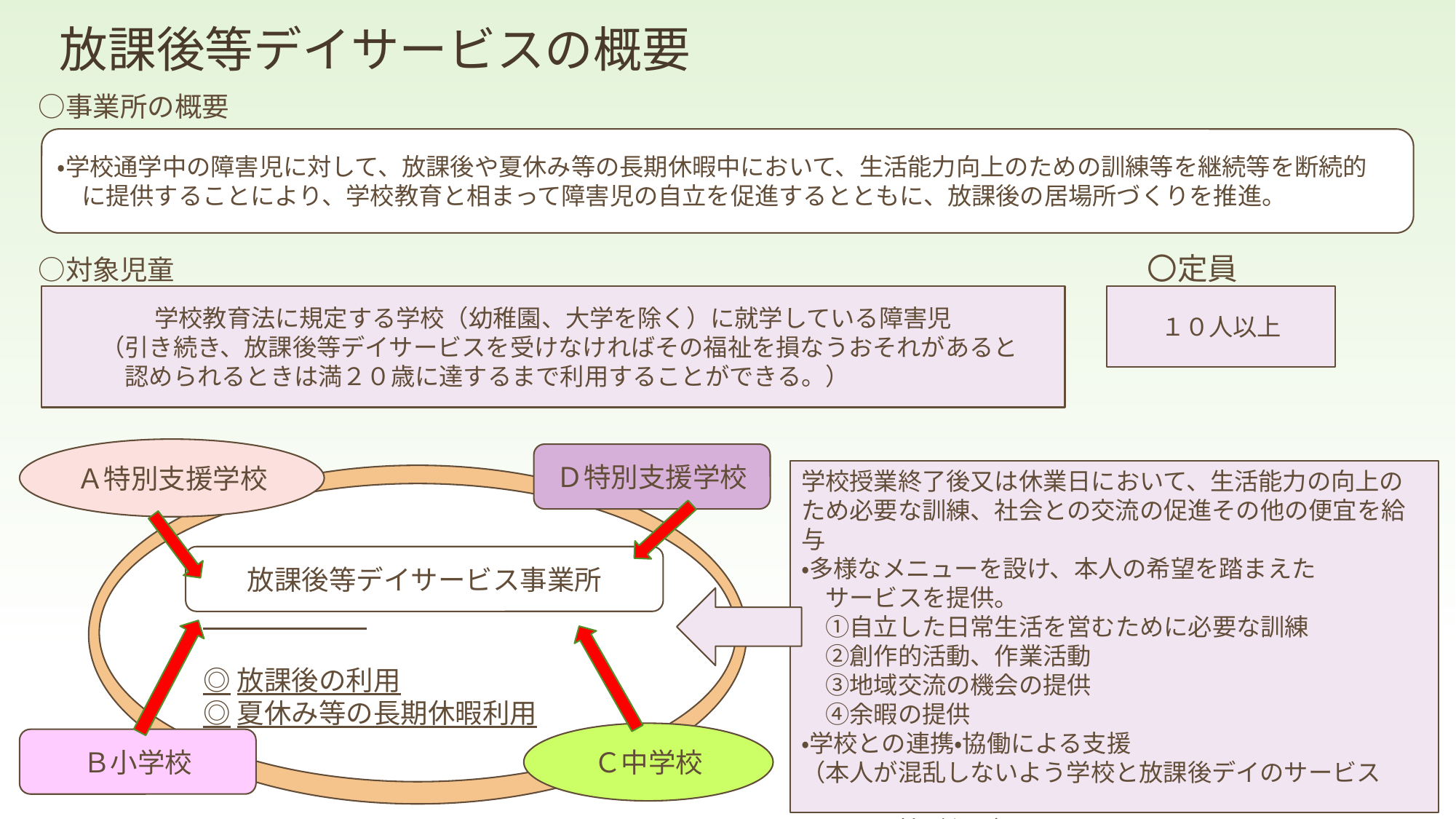

放課後等デイサービスの概要
　○事業所の概要

　○対象児童　　　　　　　　　　　　　　　　　　　　　　　　　　　　　　　　〇定員

　　　　　　　　　　　　　　　　　　　　　　　　　　　　　　　　　　　　　　　　　〇提供するサービス
・学校通学中の障害児に対して、放課後や夏休み等の長期休暇中において、生活能力向上のための訓練等を継続等を断続的
　に提供することにより、学校教育と相まって障害児の自立を促進するとともに、放課後の居場所づくりを推進。
学校教育法に規定する学校（幼稚園、大学を除く）に就学している障害児
　　（引き続き、放課後等デイサービスを受けなければその福祉を損なうおそれがあると
　　　認められるときは満２０歳に達するまで利用することができる。）
１０人以上
Ａ特別支援学校
Ｄ特別支援学校
学校授業終了後又は休業日において、生活能力の向上の
ため必要な訓練、社会との交流の促進その他の便宜を給与
・多様なメニューを設け、本人の希望を踏まえた
　サービスを提供。
　①自立した日常生活を営むために必要な訓練
　②創作的活動、作業活動
　③地域交流の機会の提供
　④余暇の提供
・学校との連携・協働による支援
（本人が混乱しないよう学校と放課後デイのサービス
　の一貫性が必要）

◎放課後の利用
◎夏休み等の長期休暇利用

放課後等デイサービス事業所

Ｃ中学校
Ｂ小学校